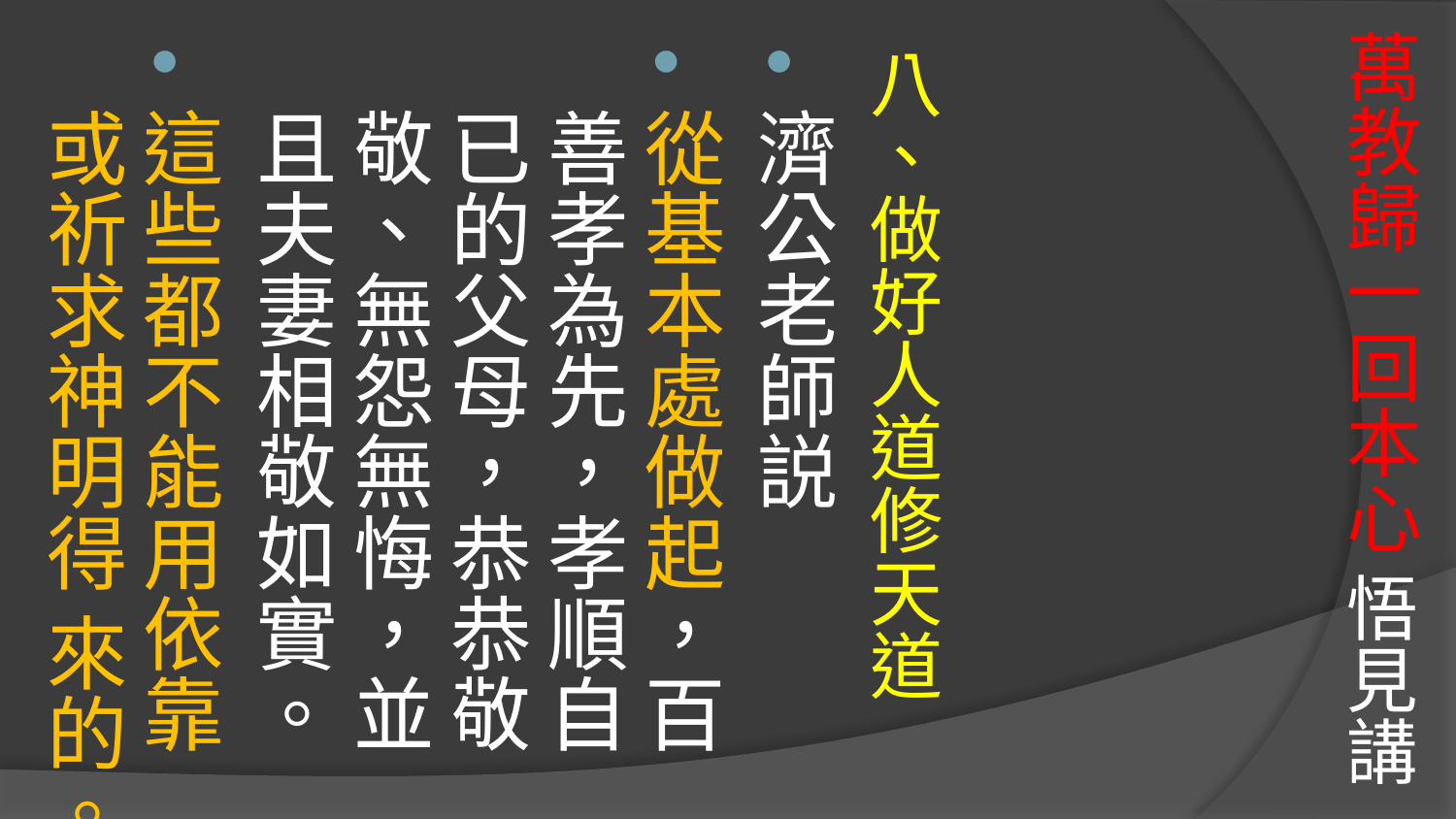

# 萬教歸一回本心 悟見講
八、做好人道修天道
濟公老師説
從基本處做起，百善孝為先，孝順自已的父母，恭恭敬 敬、無怨無悔，並且夫妻相敬如實。
這些都不能用依靠或祈求神明得 來的。